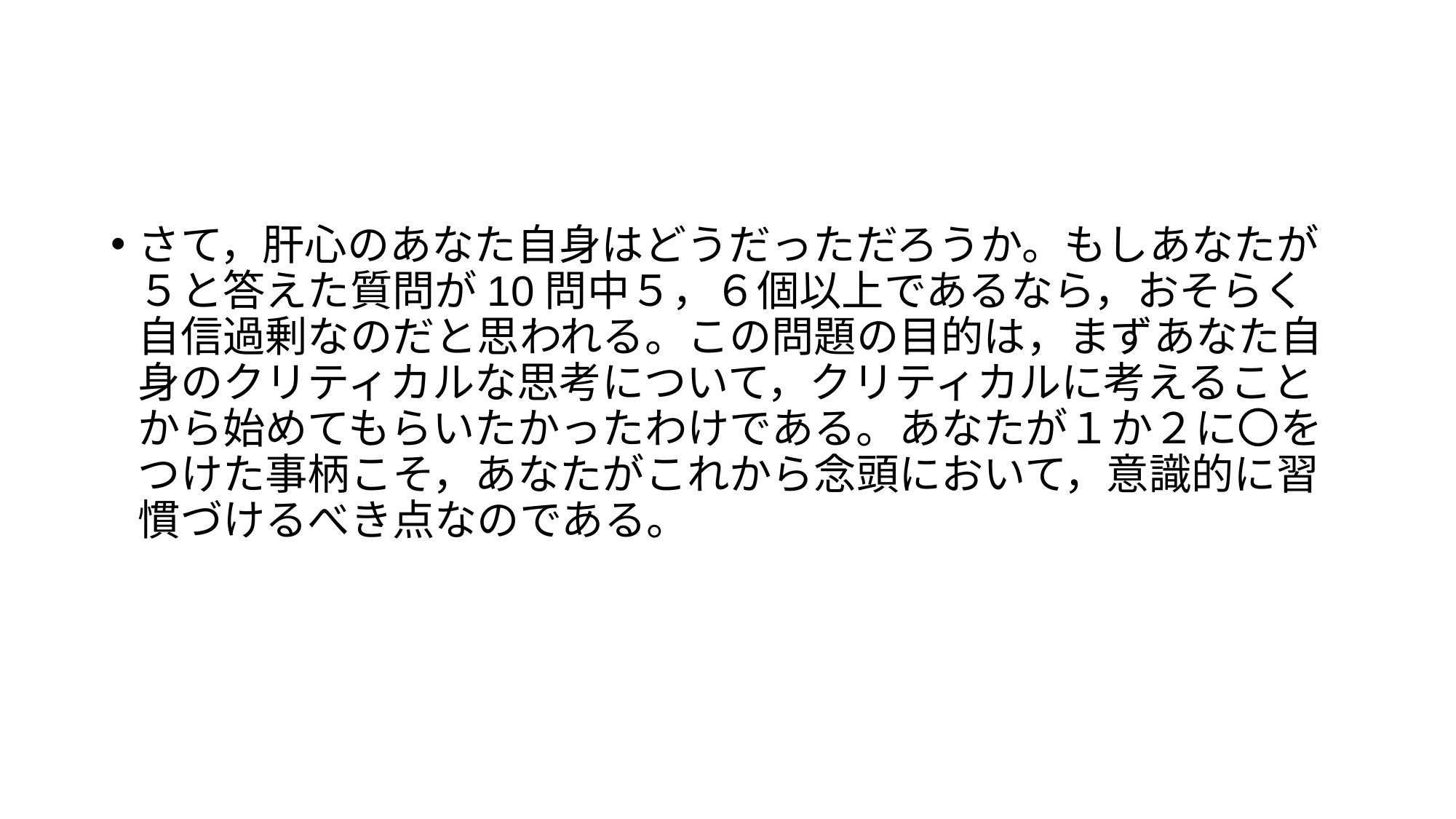

#
さて，肝心のあなた自身はどうだっただろうか。もしあなたが５と答えた質問が10問中５，６個以上であるなら，おそらく自信過剰なのだと思われる。この問題の目的は，まずあなた自身のクリティカルな思考について，クリティカルに考えることから始めてもらいたかったわけである。あなたが１か２に〇をつけた事柄こそ，あなたがこれから念頭において，意識的に習慣づけるべき点なのである。